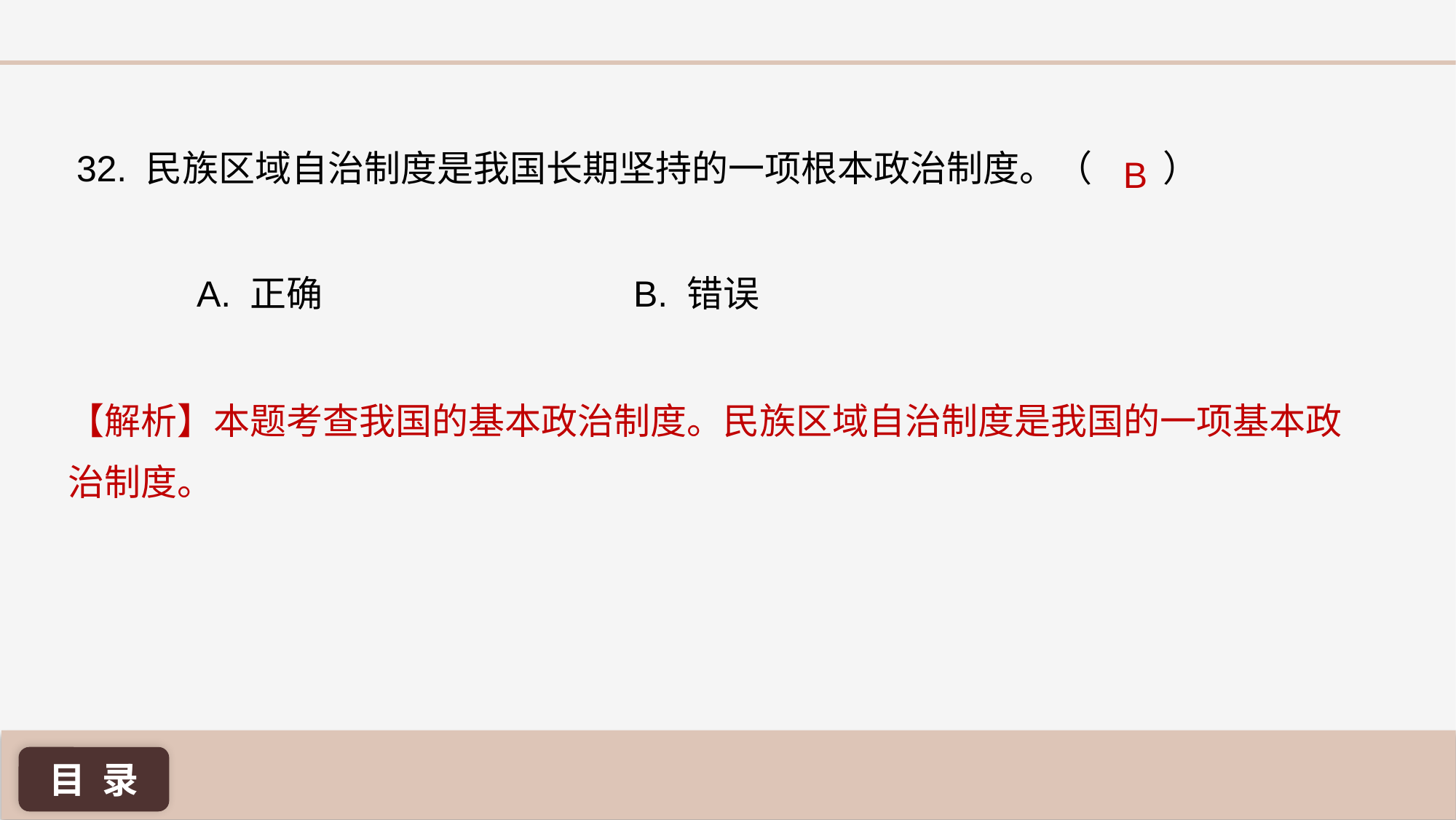

32. 民族区域自治制度是我国长期坚持的一项根本政治制度。（	      ）
B
A. 正确 			B. 错误
【解析】本题考查我国的基本政治制度。民族区域自治制度是我国的一项基本政治制度。